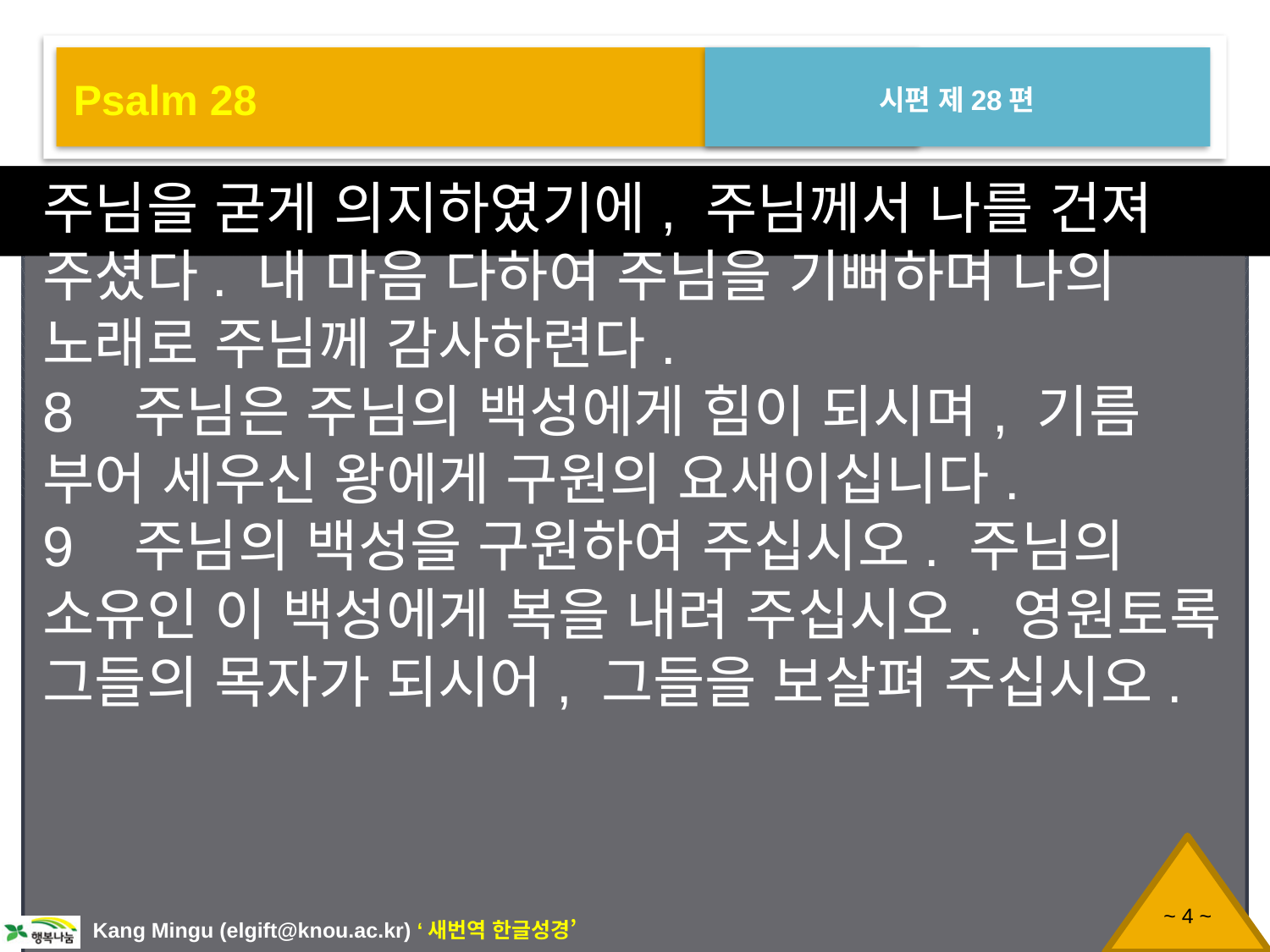

Psalm 28
시편 제28편
주님을 굳게 의지하였기에, 주님께서 나를 건져 주셨다. 내 마음 다하여 주님을 기뻐하며 나의 노래로 주님께 감사하련다.
8   주님은 주님의 백성에게 힘이 되시며, 기름 부어 세우신 왕에게 구원의 요새이십니다.
9   주님의 백성을 구원하여 주십시오. 주님의 소유인 이 백성에게 복을 내려 주십시오. 영원토록 그들의 목자가 되시어, 그들을 보살펴 주십시오.